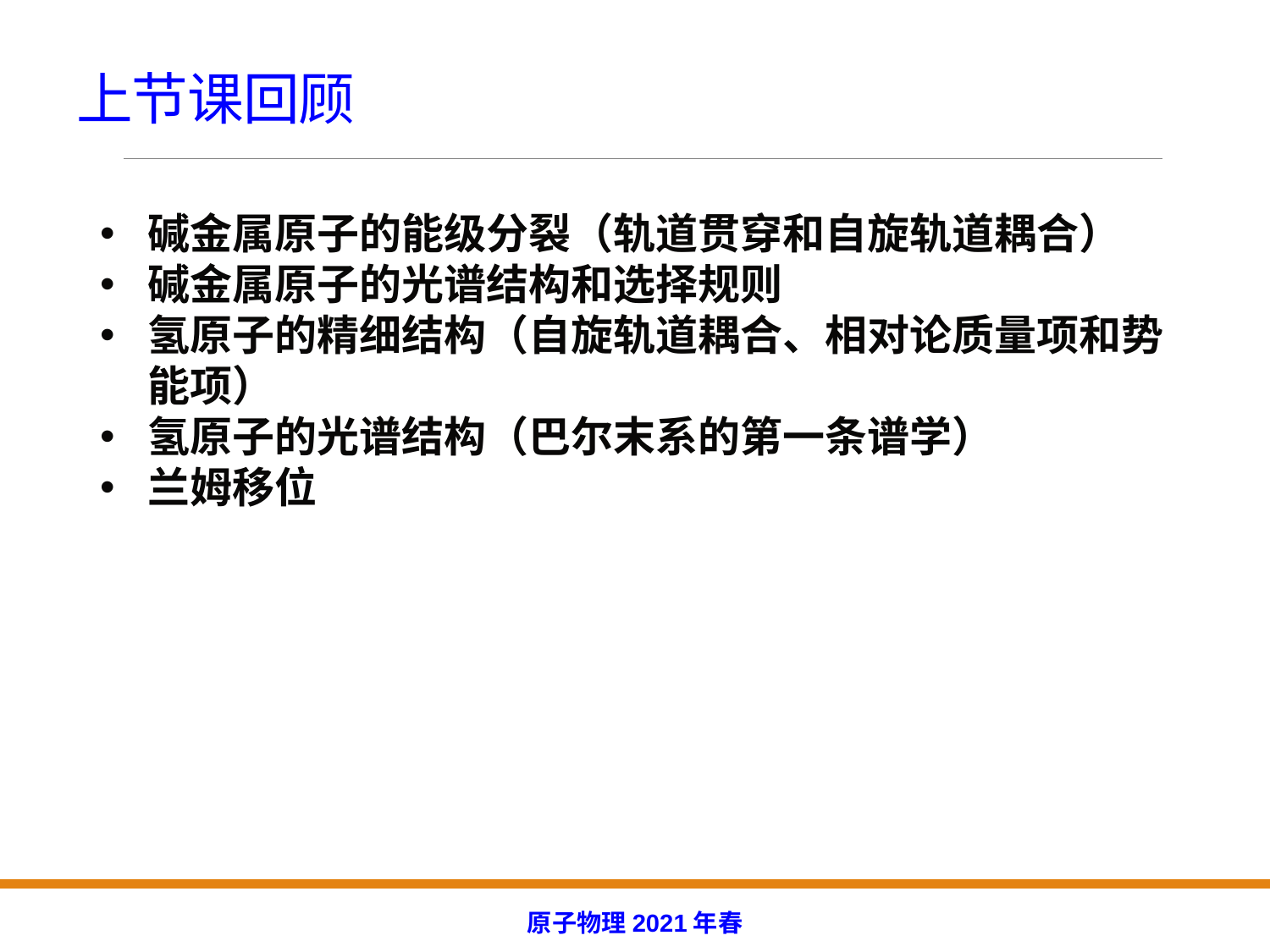

# 上节课回顾
碱金属原子的能级分裂（轨道贯穿和自旋轨道耦合）
碱金属原子的光谱结构和选择规则
氢原子的精细结构（自旋轨道耦合、相对论质量项和势能项）
氢原子的光谱结构（巴尔末系的第一条谱学）
兰姆移位
原子物理2021年春
47